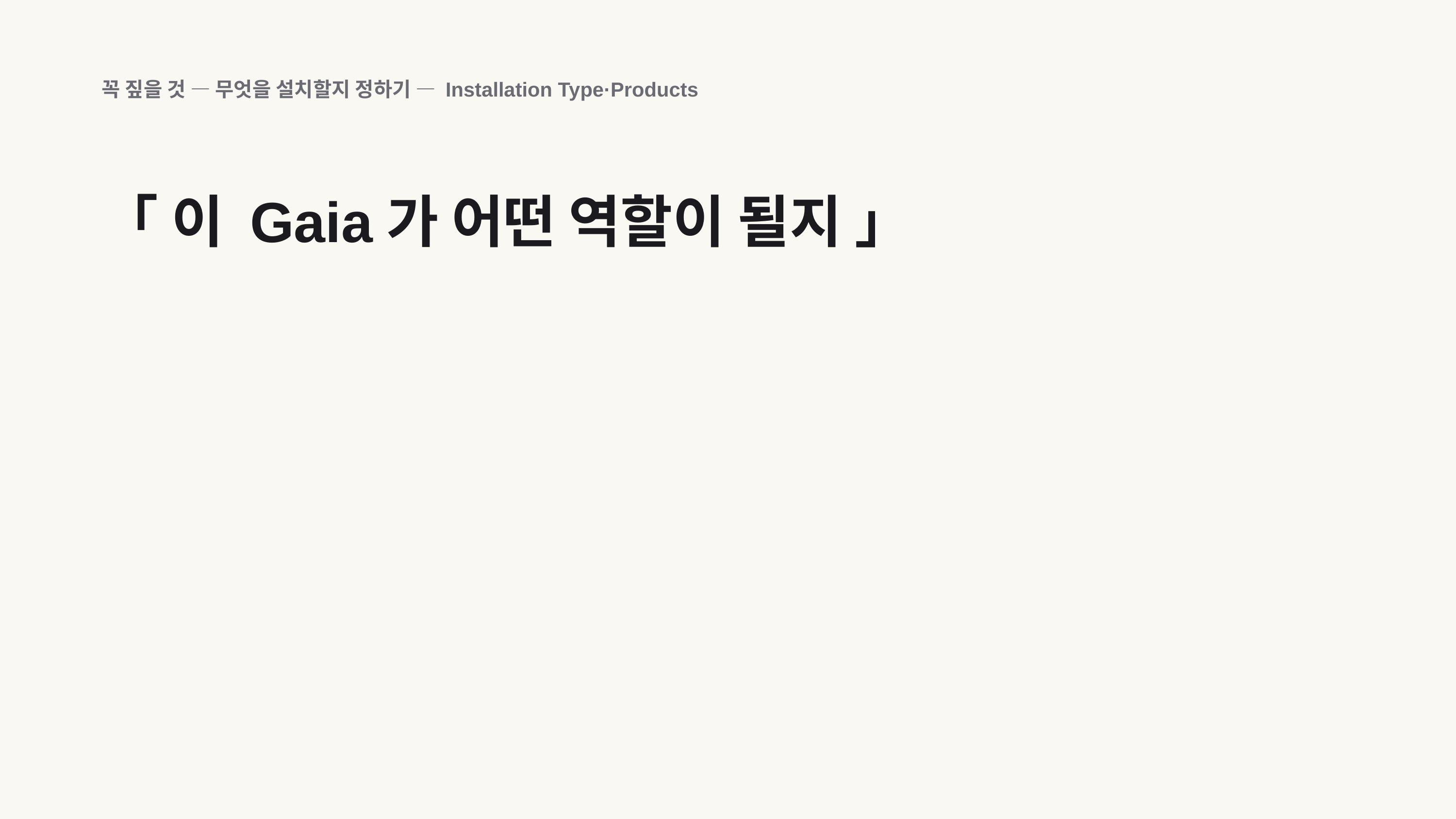

꼭 짚을 것 — 무엇을 설치할지 정하기 — Installation Type·Products
「 이 Gaia가 어떤 역할이 될지 」